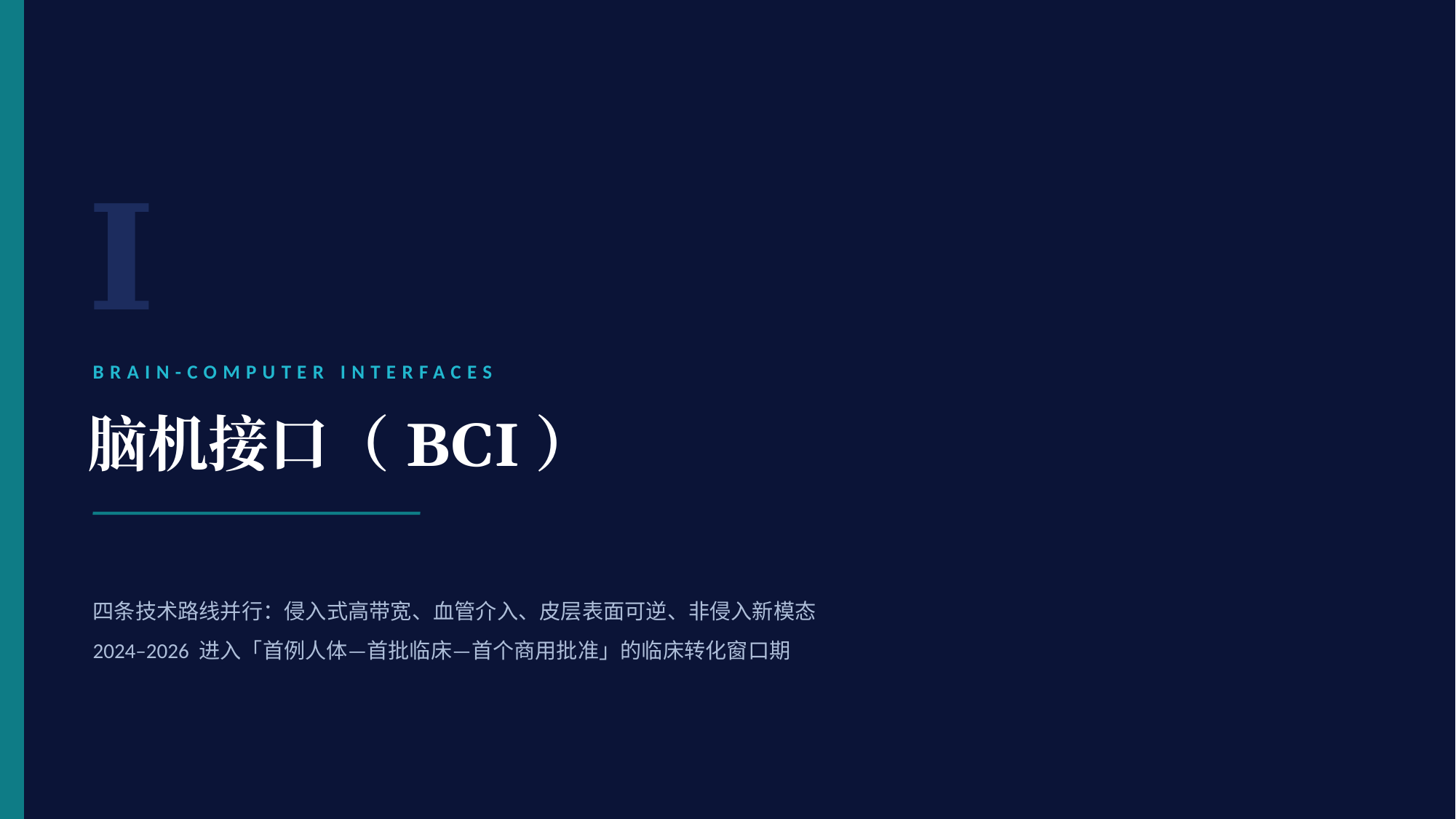

Ⅰ
BRAIN-COMPUTER INTERFACES
脑机接口（BCI）

四条技术路线并行：侵入式高带宽、血管介入、皮层表面可逆、非侵入新模态
2024–2026 进入「首例人体—首批临床—首个商用批准」的临床转化窗口期